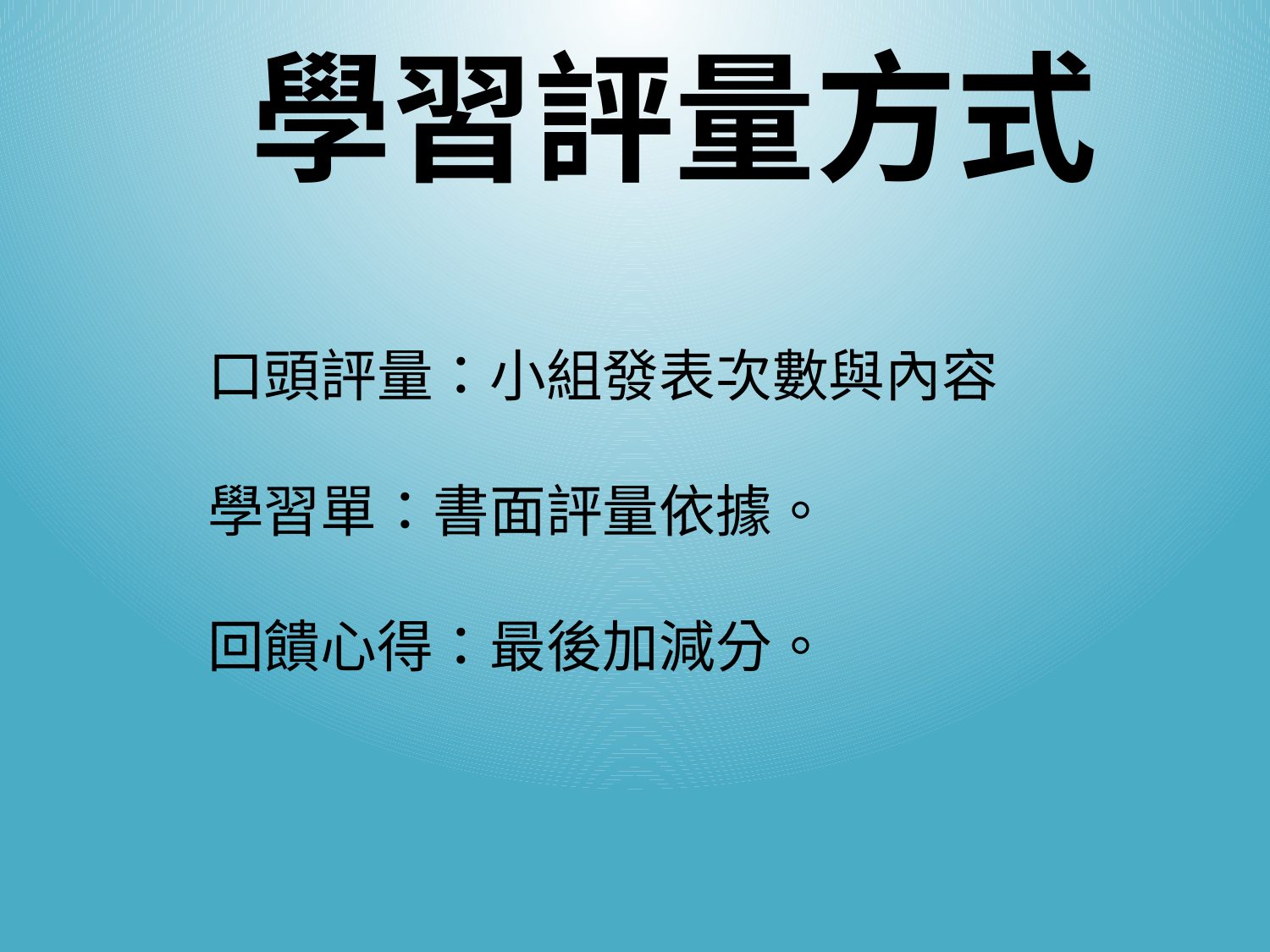

# 學習評量方式
口頭評量：小組發表次數與內容
學習單：書面評量依據。
回饋心得：最後加減分。